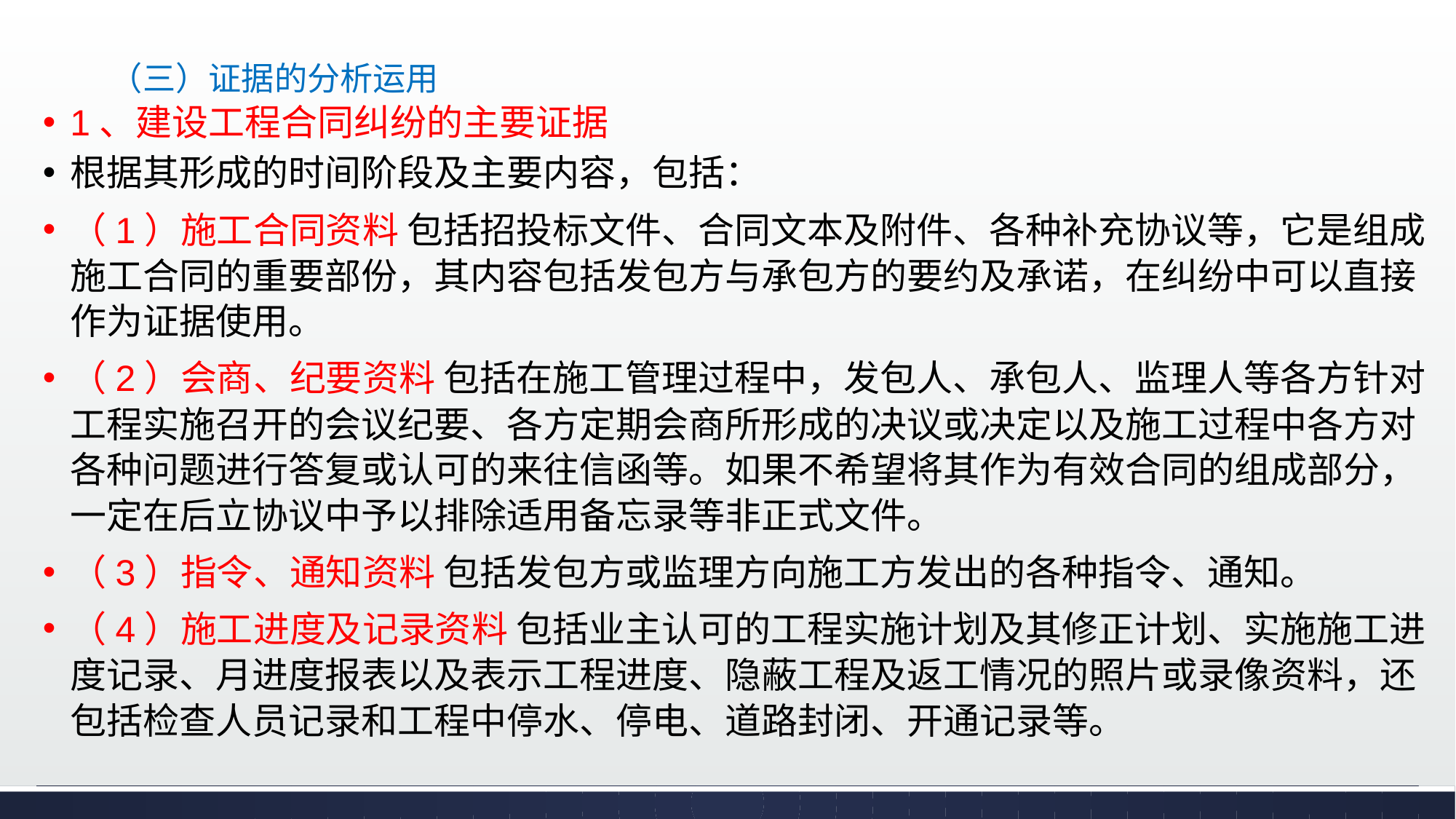

# （三）证据的分析运用
1、建设工程合同纠纷的主要证据
根据其形成的时间阶段及主要内容，包括：
（1）施工合同资料 包括招投标文件、合同文本及附件、各种补充协议等，它是组成施工合同的重要部份，其内容包括发包方与承包方的要约及承诺，在纠纷中可以直接作为证据使用。
（2）会商、纪要资料 包括在施工管理过程中，发包人、承包人、监理人等各方针对工程实施召开的会议纪要、各方定期会商所形成的决议或决定以及施工过程中各方对各种问题进行答复或认可的来往信函等。如果不希望将其作为有效合同的组成部分，一定在后立协议中予以排除适用备忘录等非正式文件。
（3）指令、通知资料 包括发包方或监理方向施工方发出的各种指令、通知。
（4）施工进度及记录资料 包括业主认可的工程实施计划及其修正计划、实施施工进度记录、月进度报表以及表示工程进度、隐蔽工程及返工情况的照片或录像资料，还包括检查人员记录和工程中停水、停电、道路封闭、开通记录等。